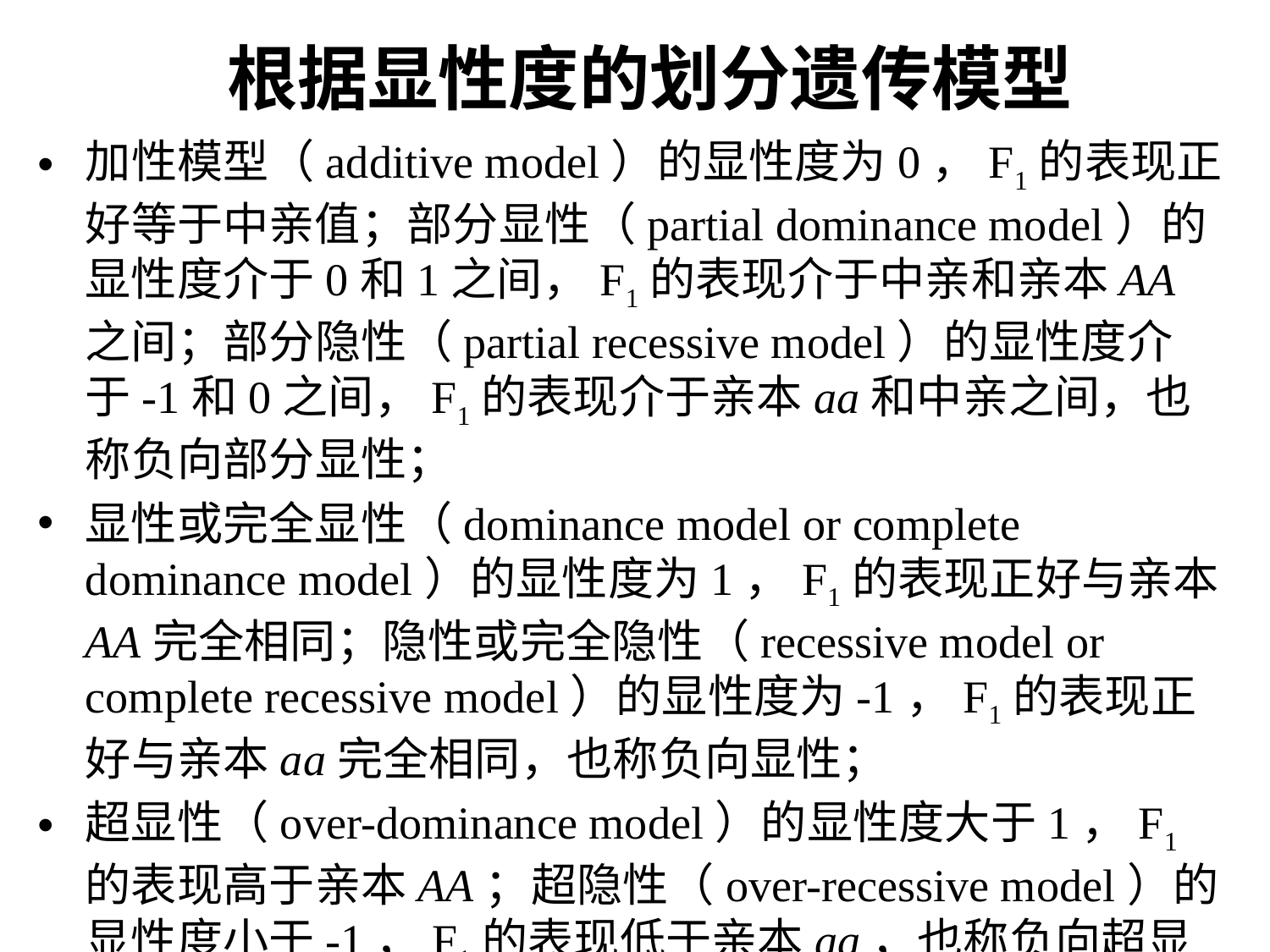

# 根据显性度的划分遗传模型
加性模型（additive model）的显性度为0，F1的表现正好等于中亲值；部分显性（partial dominance model）的显性度介于0和1之间，F1的表现介于中亲和亲本AA之间；部分隐性（partial recessive model）的显性度介于-1和0之间，F1的表现介于亲本aa和中亲之间，也称负向部分显性；
显性或完全显性（dominance model or complete dominance model）的显性度为1，F1的表现正好与亲本AA完全相同；隐性或完全隐性（recessive model or complete recessive model）的显性度为-1，F1的表现正好与亲本aa完全相同，也称负向显性；
超显性（over-dominance model）的显性度大于1，F1的表现高于亲本AA；超隐性（over-recessive model）的显性度小于-1，F1的表现低于亲本aa，也称负向超显性。